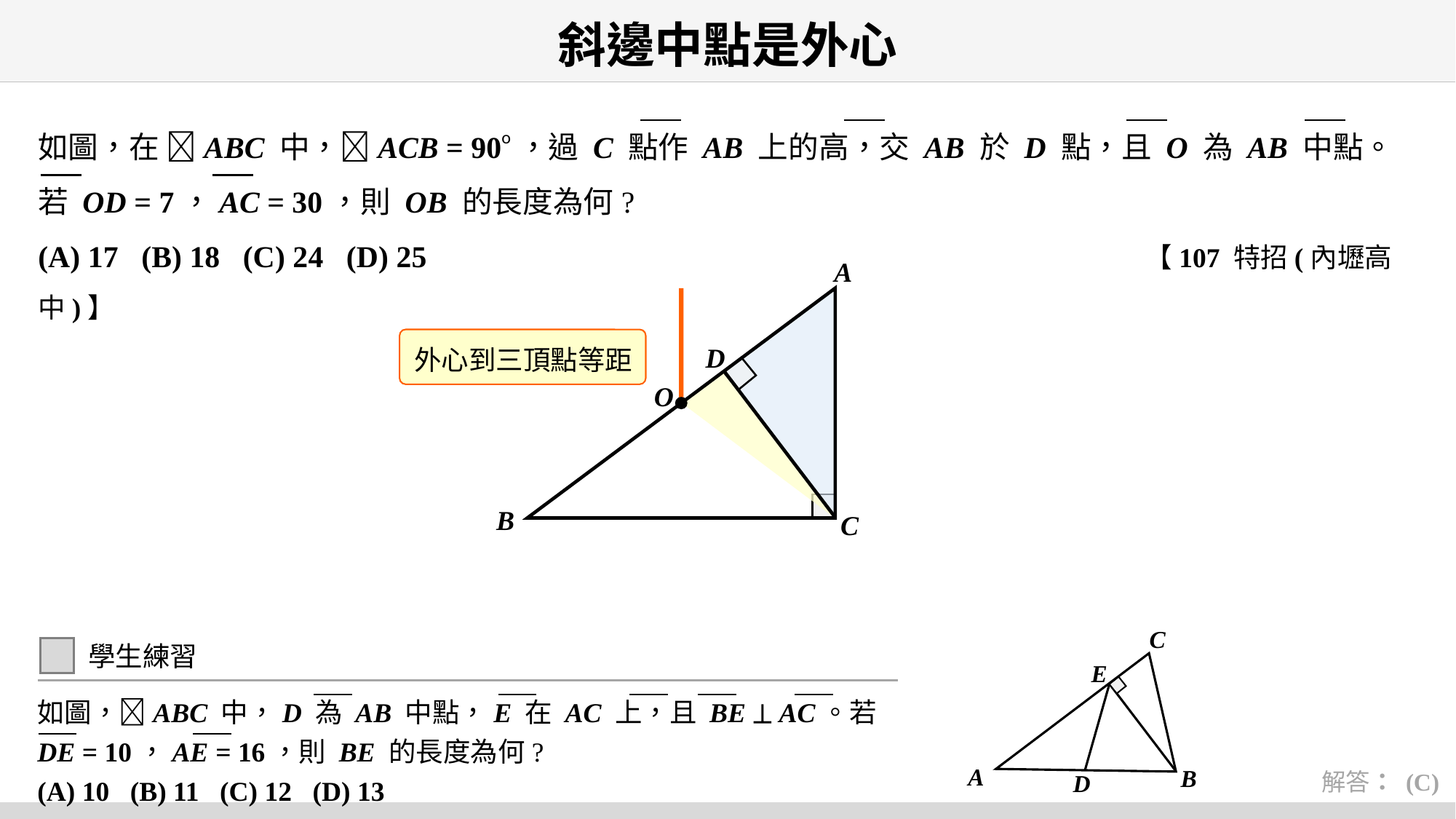

# 斜邊中點是外心
如圖，在 ΔABC 中，∠ACB = 90o，過 C 點作 AB 上的高，交 AB 於 D 點，且 O 為 AB 中點。若 OD = 7，AC = 30，則 OB 的長度為何?
(A) 17   (B) 18   (C) 24   (D) 25                                                                                             【107 特招(內壢高中)】
A

外心到三頂點等距
D

O

B
C
C
學生練習

E

如圖，ΔABC 中，D 為 AB 中點，E 在 AC 上，且 BE ⊥ AC。若 DE = 10，AE = 16，則 BE 的長度為何?
(A) 10   (B) 11   (C) 12   (D) 13
A
B
解答： (C)
D